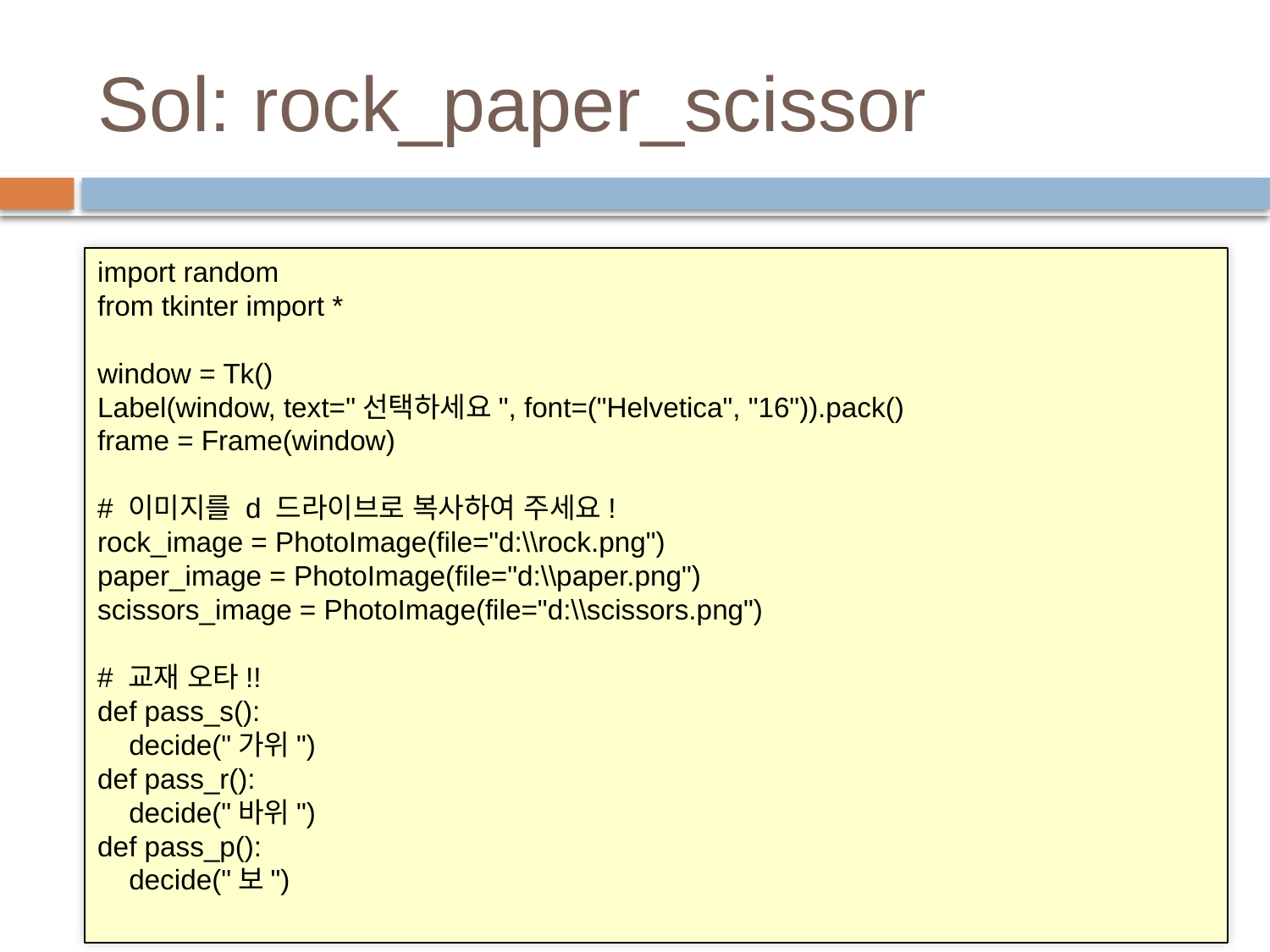

# Sol: rock_paper_scissor
import random
from tkinter import *

window = Tk()
Label(window, text="선택하세요", font=("Helvetica", "16")).pack()
frame = Frame(window)

# 이미지를 d 드라이브로 복사하여 주세요!
rock_image = PhotoImage(file="d:\\rock.png")
paper_image = PhotoImage(file="d:\\paper.png")
scissors_image = PhotoImage(file="d:\\scissors.png")

# 교재 오타!!
def pass_s():
    decide("가위")
def pass_r():
    decide("바위")
def pass_p():
    decide("보")